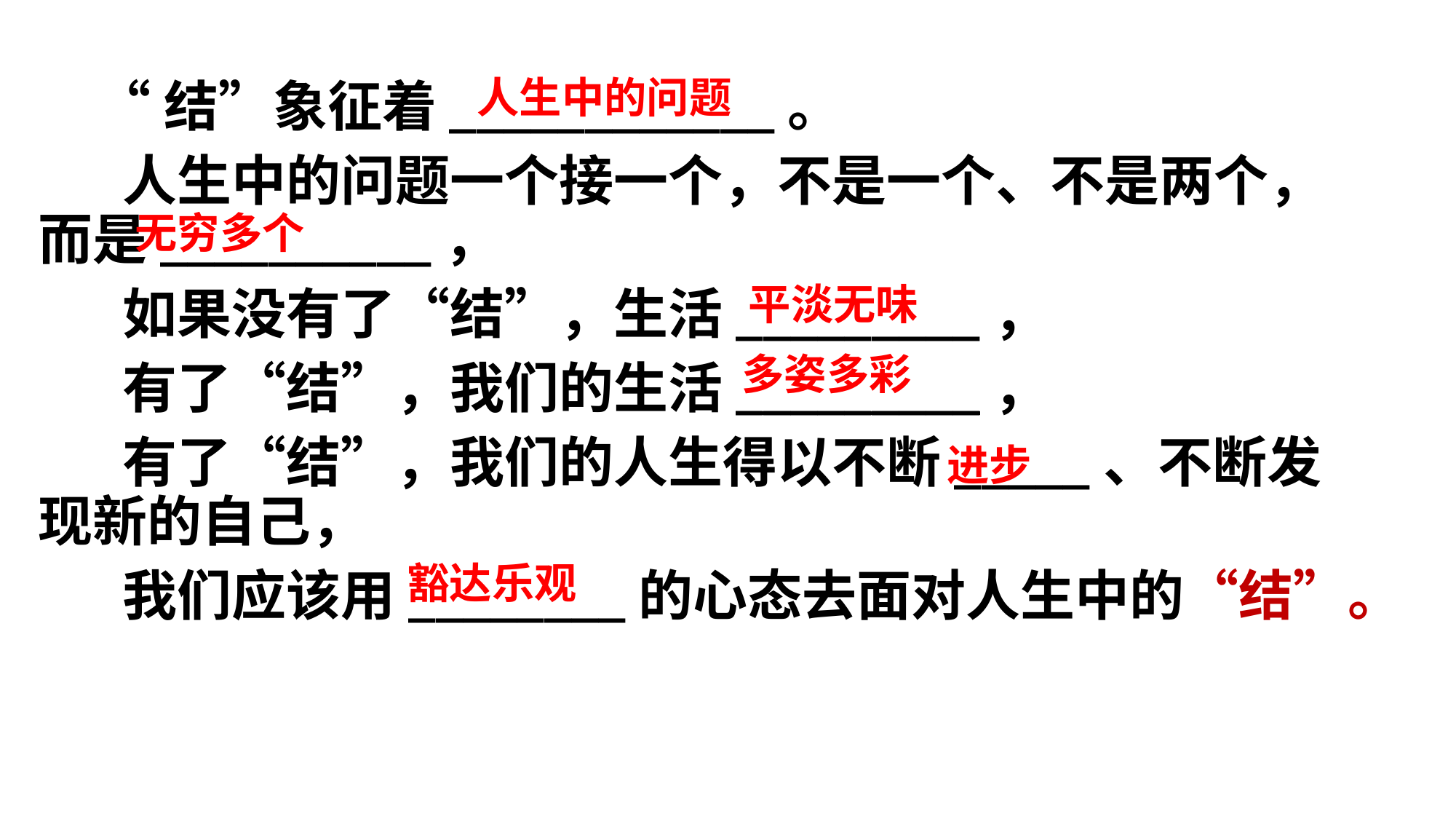

人生中的问题
         “结”象征着____________。
        人生中的问题一个接一个，不是一个、不是两个，而是__________，
        如果没有了“结”，生活_________，
        有了“结”，我们的生活_________，
        有了“结”，我们的人生得以不断_____、不断发现新的自己，
        我们应该用________的心态去面对人生中的“结”。

无穷多个
平淡无味
多姿多彩
进步
豁达乐观